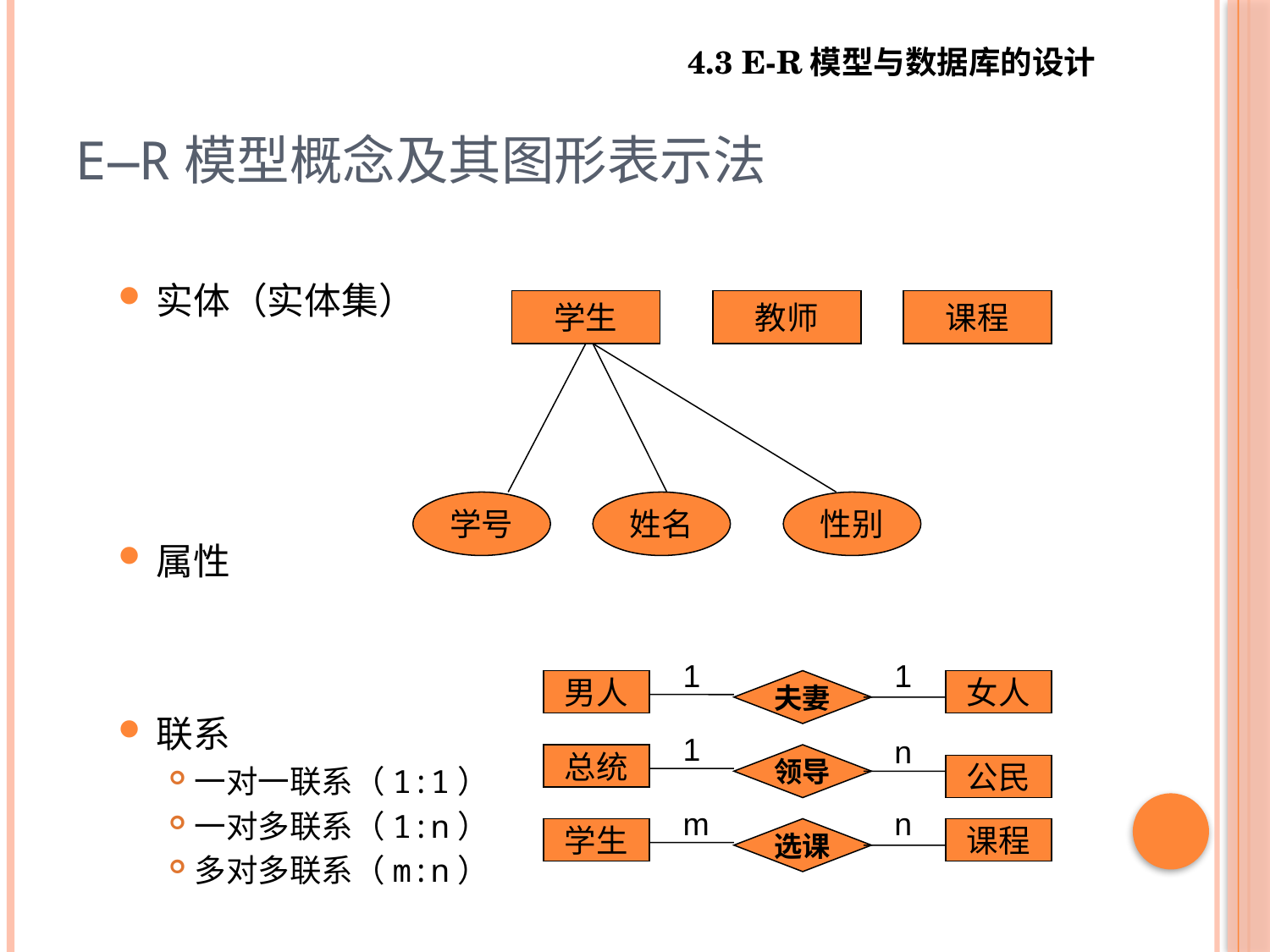

4.3 E-R模型与数据库的设计
# E—R模型概念及其图形表示法
实体（实体集）

属性

联系
一对一联系（1:1）
一对多联系（1:n）
多对多联系（m:n）
学生
教师
课程

学号
姓名
性别
1
1
男人
女人
夫妻

1
n
总统
公民
领导

m
n
学生
课程
选课